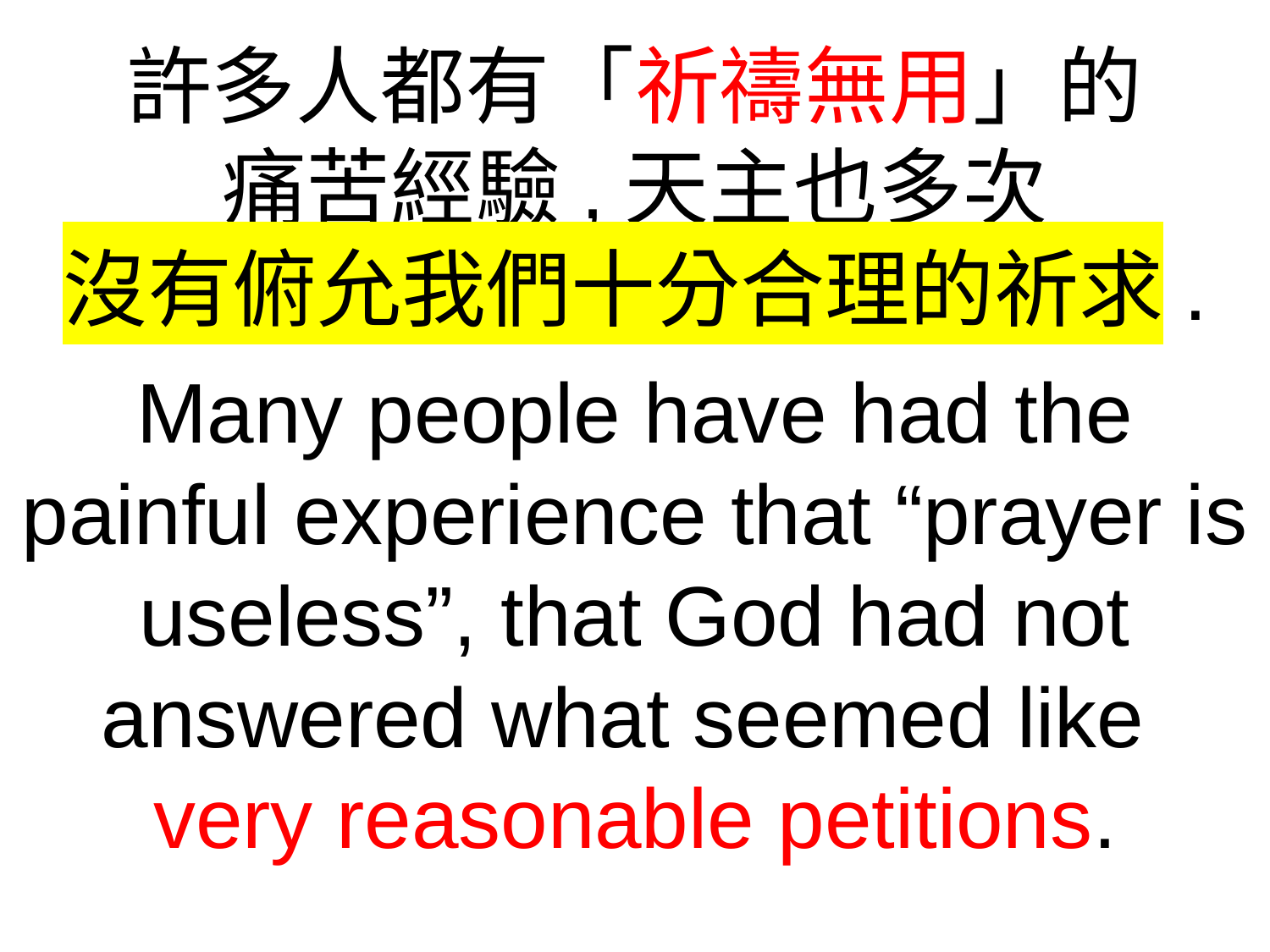

許多人都有「祈禱無用」的
痛苦經驗,天主也多次
沒有俯允我們十分合理的祈求.
Many people have had the painful experience that “prayer is useless”, that God had not answered what seemed like
very reasonable petitions.